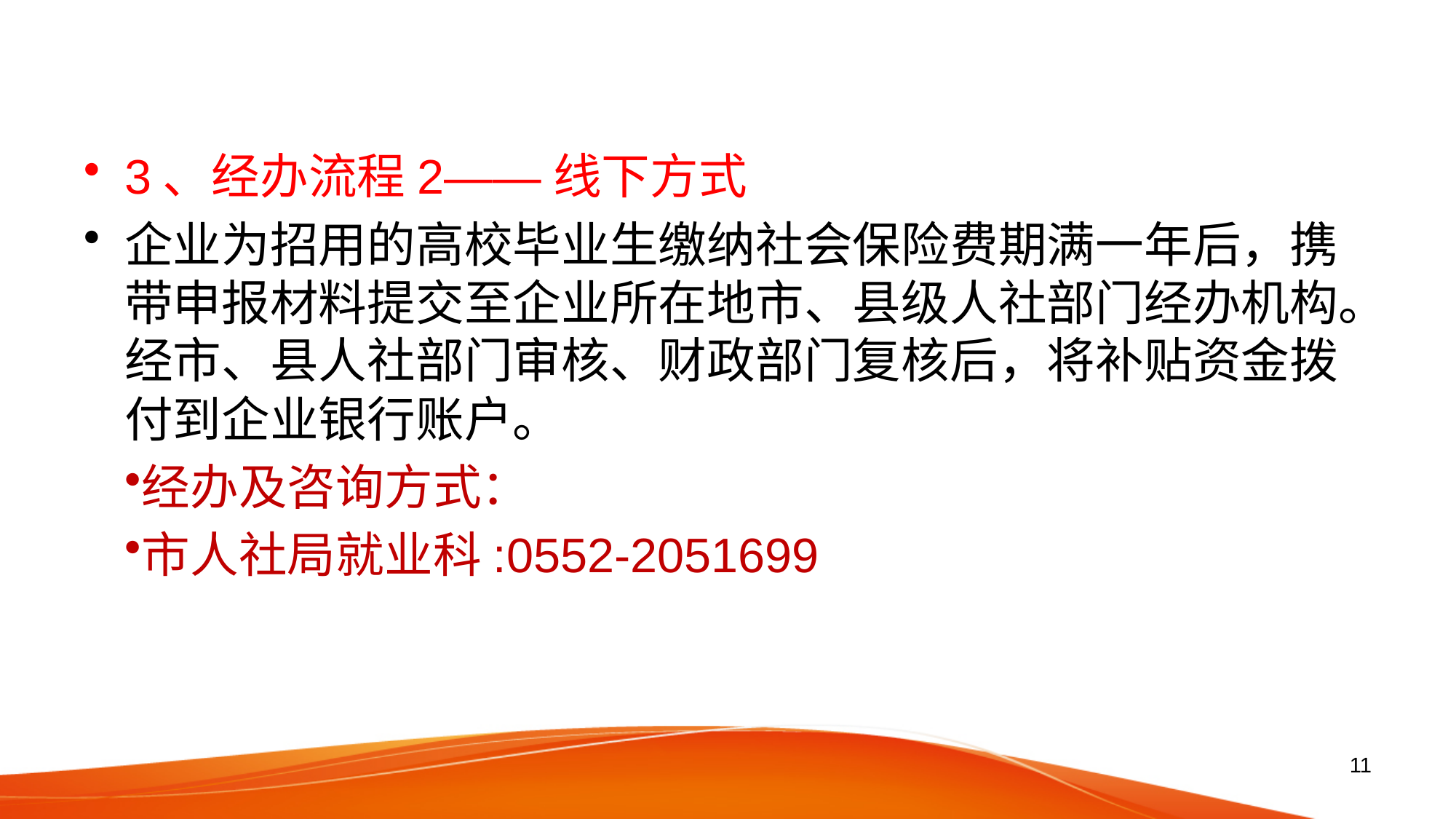

#
3、经办流程2——线下方式
企业为招用的高校毕业生缴纳社会保险费期满一年后，携带申报材料提交至企业所在地市、县级人社部门经办机构。经市、县人社部门审核、财政部门复核后，将补贴资金拨付到企业银行账户。
经办及咨询方式：
市人社局就业科:0552-2051699

11